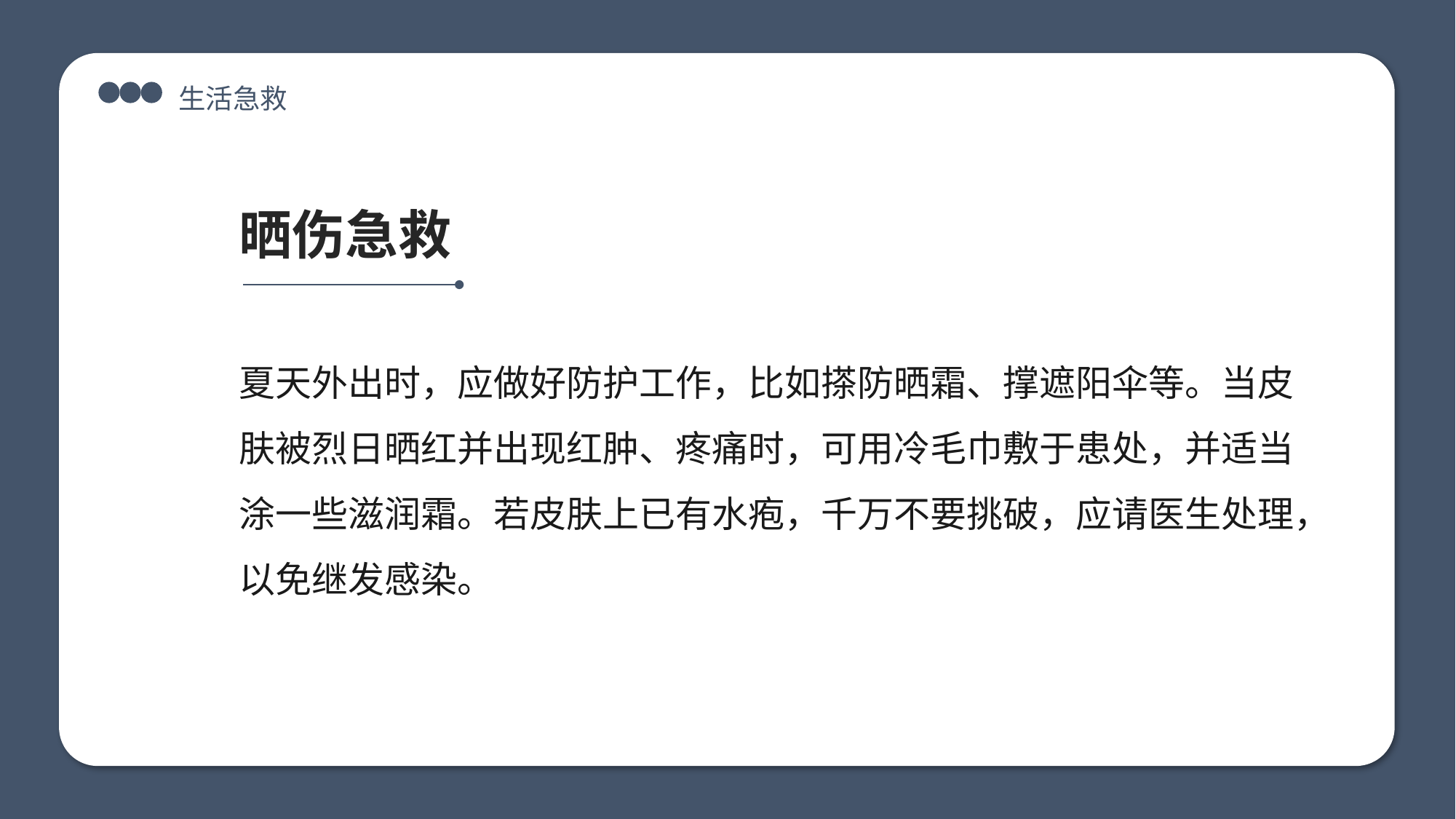

生活急救
晒伤急救
夏天外出时，应做好防护工作，比如搽防晒霜、撑遮阳伞等。当皮肤被烈日晒红并出现红肿、疼痛时，可用冷毛巾敷于患处，并适当涂一些滋润霜。若皮肤上已有水疱，千万不要挑破，应请医生处理，以免继发感染。